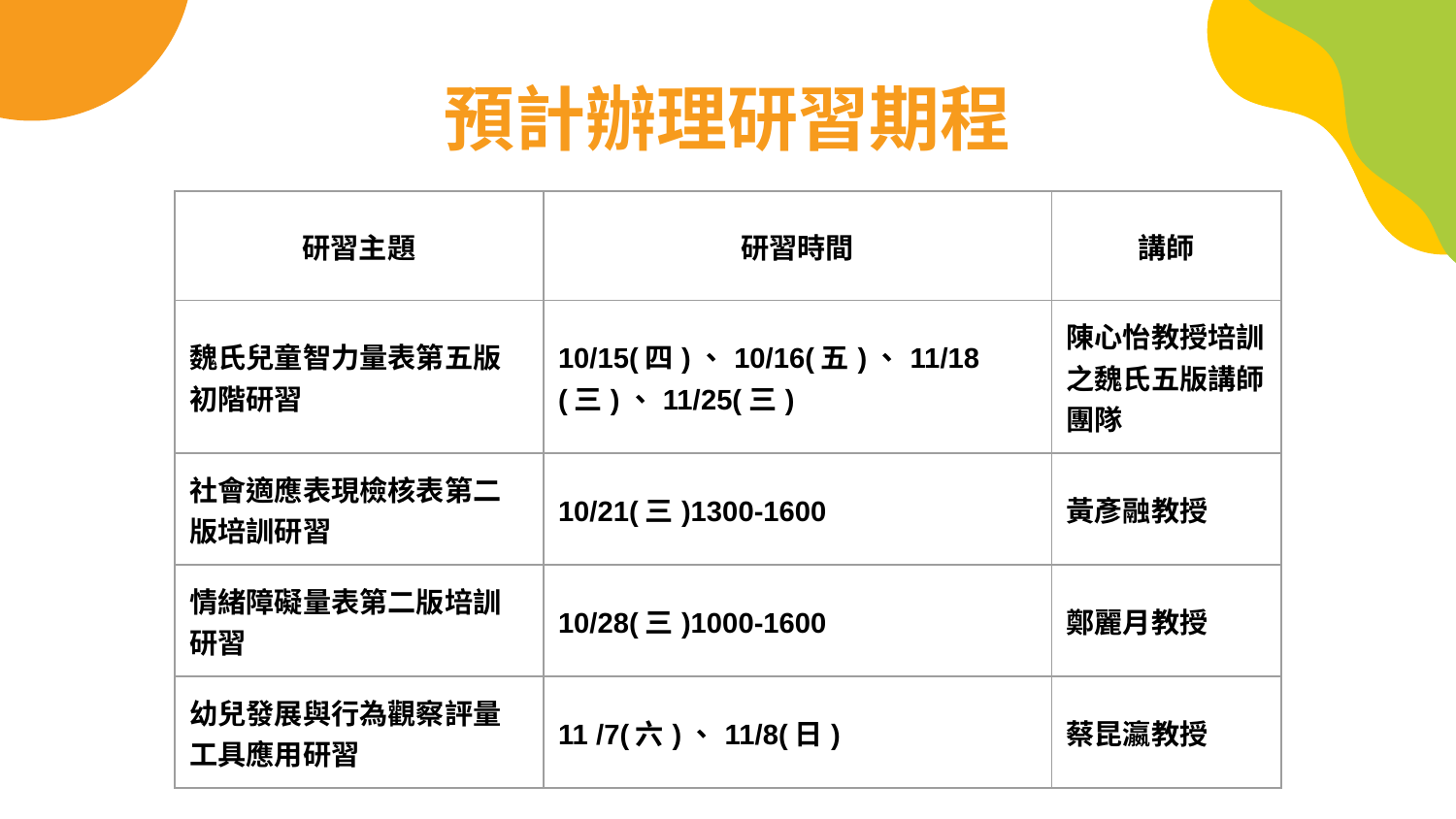

# 預計辦理研習期程
| 研習主題 | 研習時間 | 講師 |
| --- | --- | --- |
| 魏氏兒童智力量表第五版 初階研習 | 10/15(四)、10/16(五)、11/18(三)、11/25(三) | 陳心怡教授培訓之魏氏五版講師 團隊 |
| 社會適應表現檢核表第二版培訓研習 | 10/21(三)1300-1600 | 黃彥融教授 |
| 情緒障礙量表第二版培訓研習 | 10/28(三)1000-1600 | 鄭麗月教授 |
| 幼兒發展與行為觀察評量工具應用研習 | 11 /7(六)、11/8(日) | 蔡昆瀛教授 |